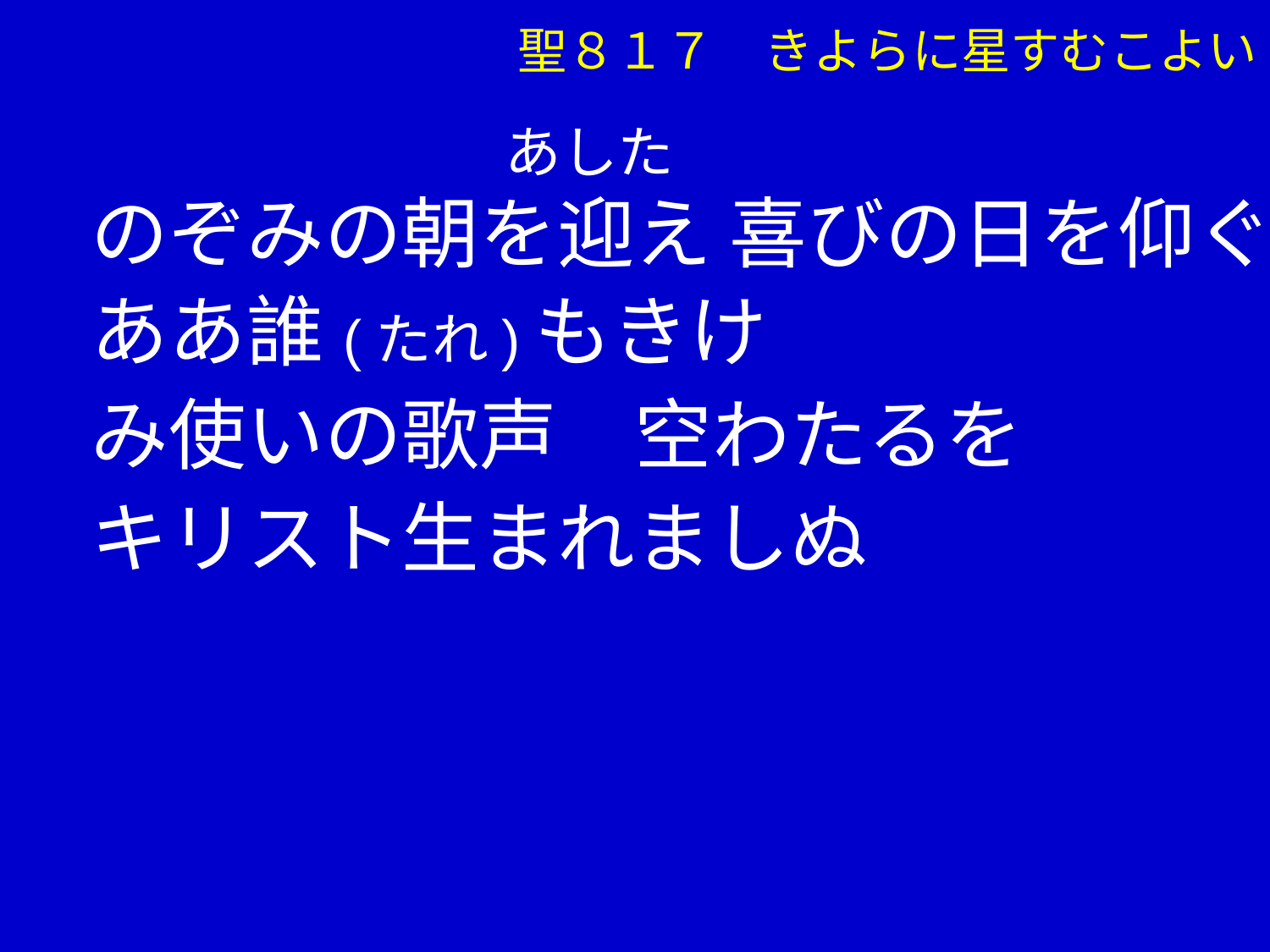

聖８１７　きよらに星すむこよい
　　　　　　　　　あした
　 のぞみの朝を迎え 喜びの日を仰ぐ
　 ああ誰(たれ)もきけ
　 み使いの歌声　空わたるを
　 キリスト生まれましぬ